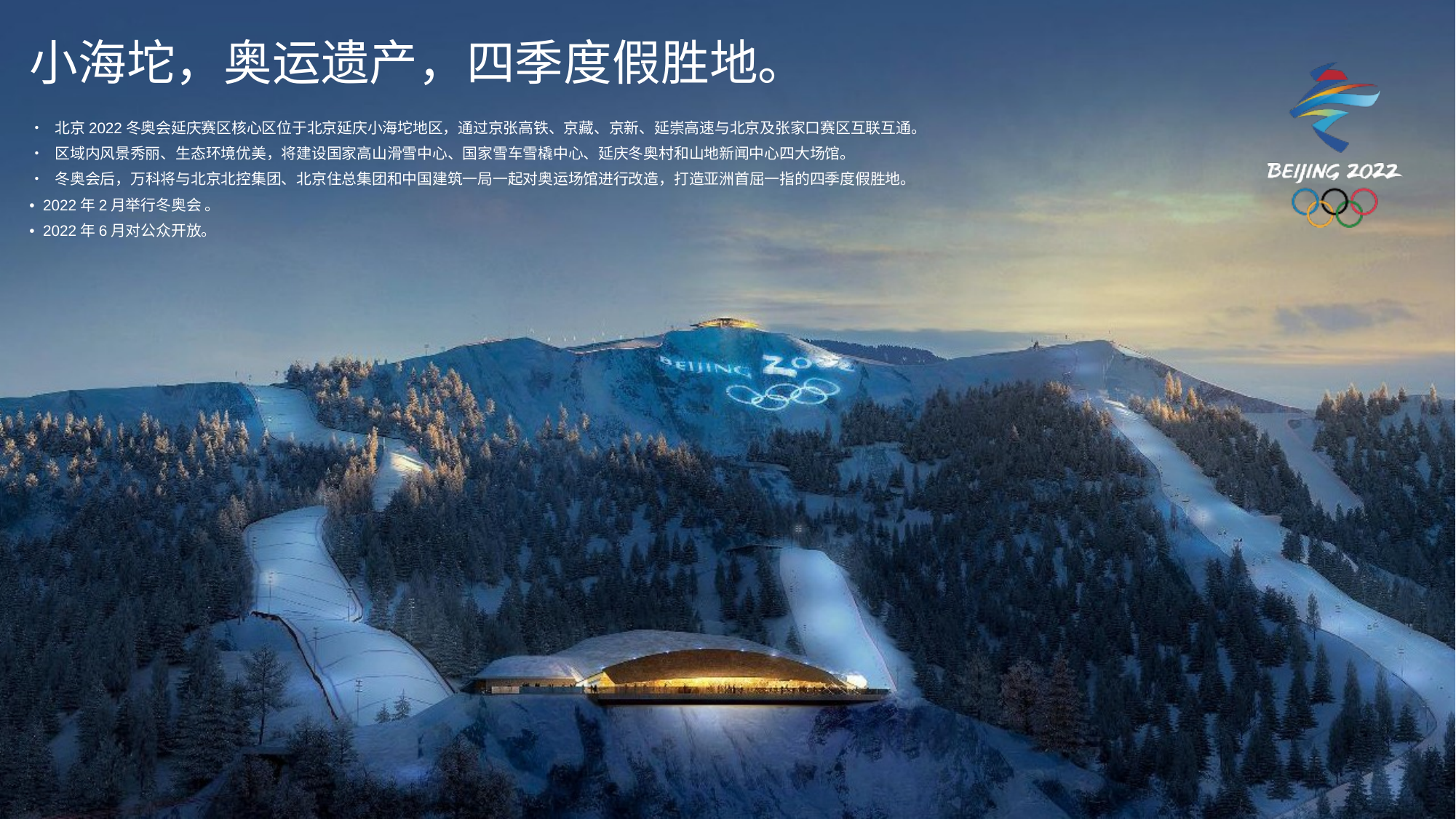

小海坨，奥运遗产，四季度假胜地。

•  北京2022冬奥会延庆赛区核心区位于北京延庆小海坨地区，通过京张高铁、京藏、京新、延崇高速与北京及张家口赛区互联互通。
•  区域内风景秀丽、生态环境优美，将建设国家高山滑雪中心、国家雪车雪橇中心、延庆冬奥村和山地新闻中心四大场馆。
•  冬奥会后，万科将与北京北控集团、北京住总集团和中国建筑一局一起对奥运场馆进行改造，打造亚洲首屈一指的四季度假胜地。
•  2022年2月举行冬奥会 。
•  2022年6月对公众开放。